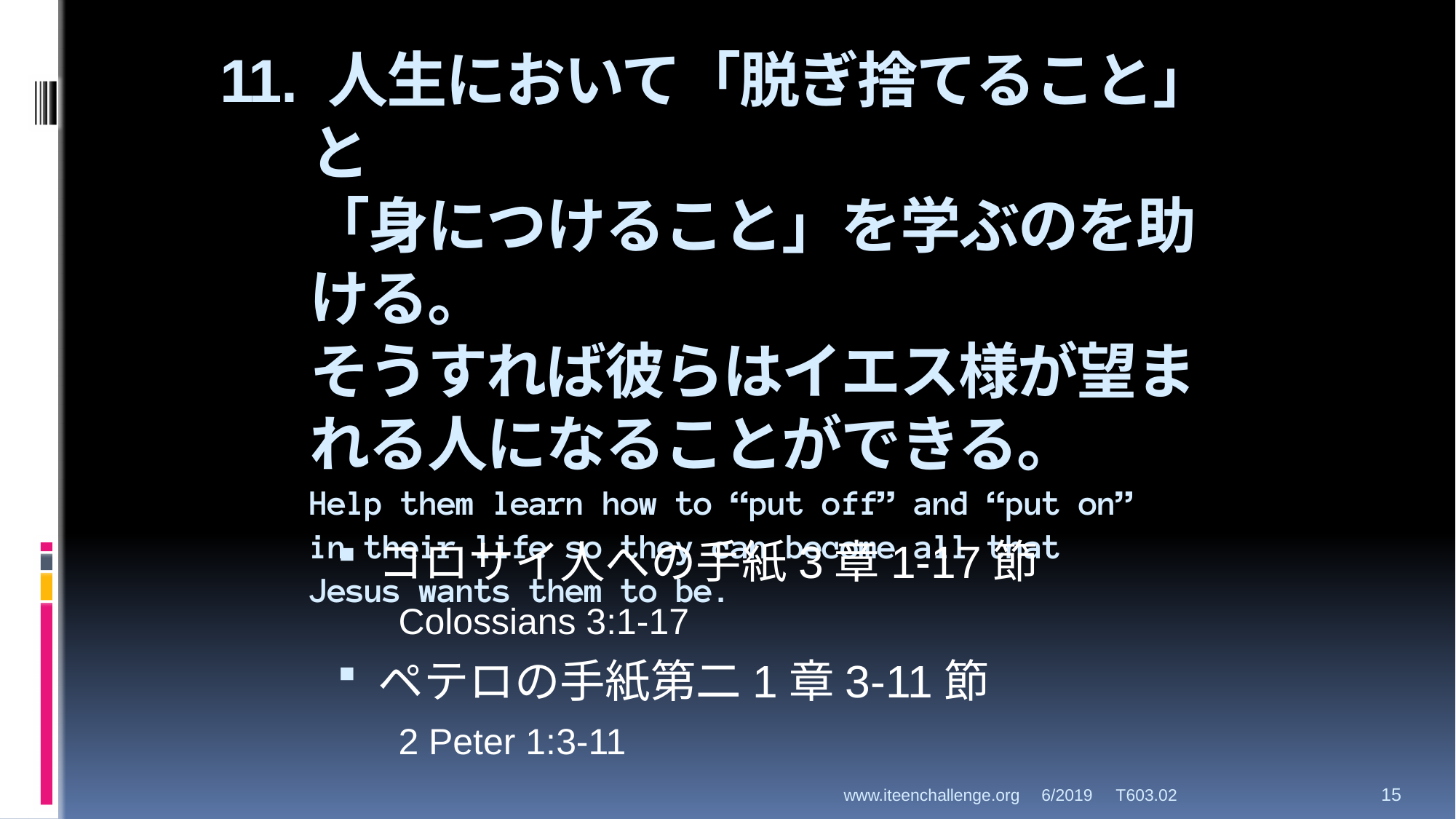

# 11. 人生において「脱ぎ捨てること」と 「身につけること」を学ぶのを助ける。 そうすれば彼らはイエス様が望ま れる人になることができる。 Help them learn how to “put off” and “put on” in their life so they can become all that Jesus wants them to be.
コロサイ人への手紙3章1-17節
      Colossians 3:1-17
ペテロの手紙第二1章3-11節
      2 Peter 1:3-11
www.iteenchallenge.org
6/2019     T603.02
15